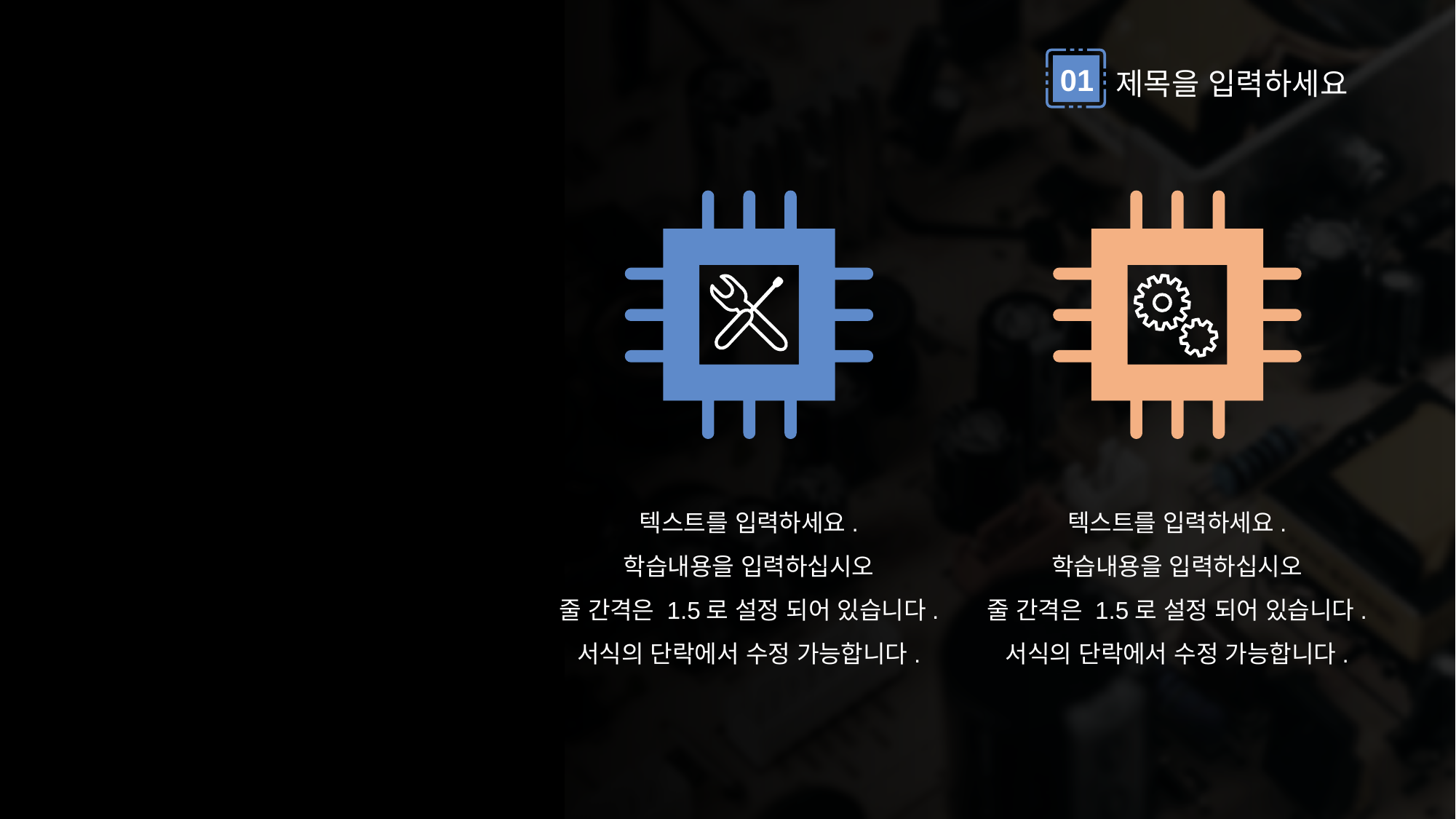

01
제목을 입력하세요

텍스트를 입력하세요.
학습내용을 입력하십시오
줄 간격은 1.5로 설정 되어 있습니다.
서식의 단락에서 수정 가능합니다.
텍스트를 입력하세요.
학습내용을 입력하십시오
줄 간격은 1.5로 설정 되어 있습니다.
서식의 단락에서 수정 가능합니다.